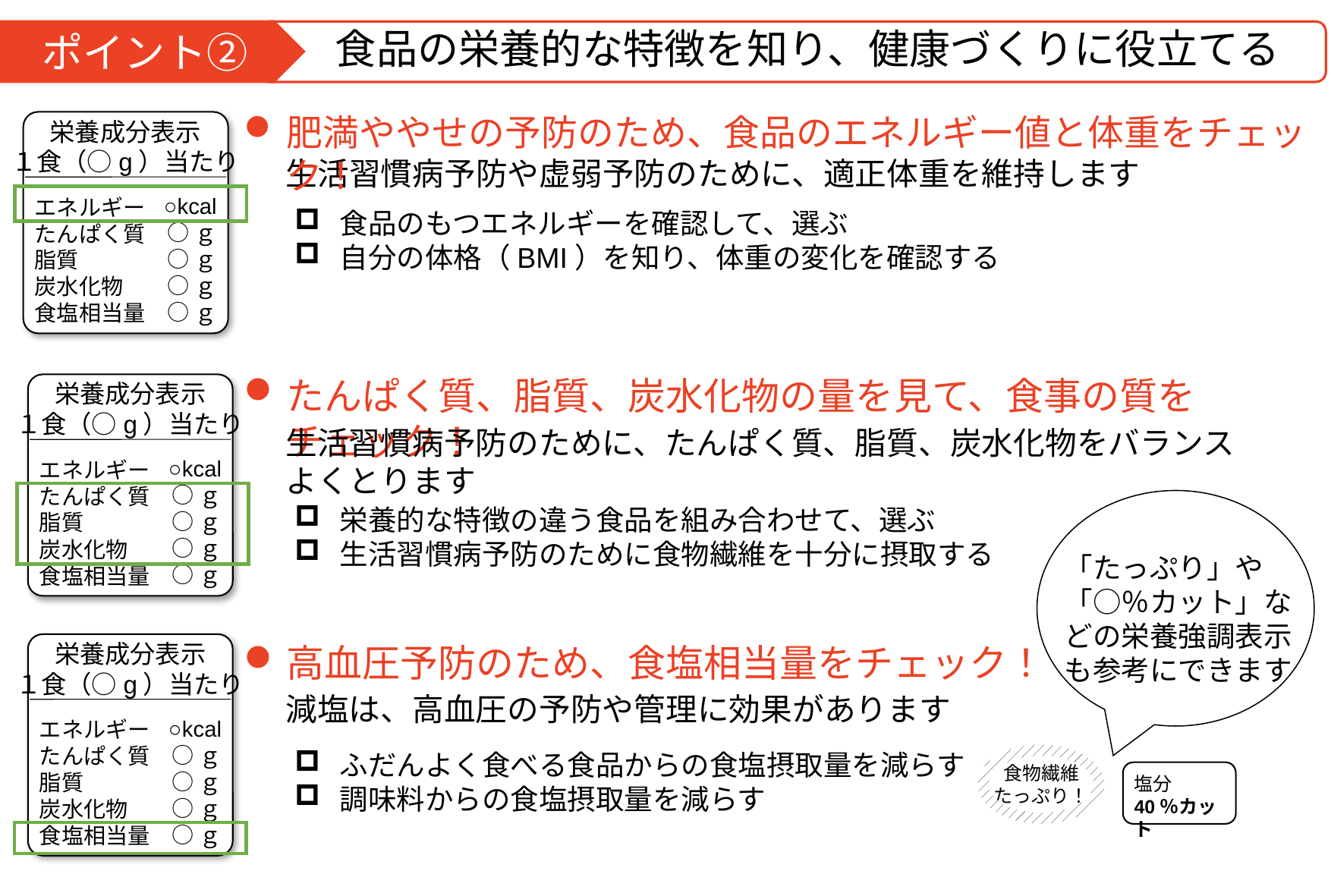

食品の栄養的な特徴を知り、健康づくりに役立てる
ポイント②

肥満ややせの予防のため、食品のエネルギー値と体重をチェック！
栄養成分表示
１食（○g）当たり

生活習慣病予防や虚弱予防のために、適正体重を維持します

○kcal
○ｇ
○ｇ
○ｇ
○ｇ
エネルギー
たんぱく質
脂質
炭水化物
食塩相当量
食品のもつエネルギーを確認して、選ぶ
自分の体格（BMI）を知り、体重の変化を確認する
たんぱく質、脂質、炭水化物の量を見て、食事の質をチェック！
栄養成分表示
１食（○g）当たり

生活習慣病予防のために、たんぱく質、脂質、炭水化物をバランスよくとります
○kcal
○ｇ
○ｇ
○ｇ
○ｇ
エネルギー
たんぱく質
脂質
炭水化物
食塩相当量

「たっぷり」や「○％カット」などの栄養強調表示も参考にできます
栄養的な特徴の違う食品を組み合わせて、選ぶ
生活習慣病予防のために食物繊維を十分に摂取する
栄養成分表示
１食（○g）当たり
高血圧予防のため、食塩相当量をチェック！

減塩は、高血圧の予防や管理に効果があります
○kcal
○ｇ
○ｇ
○ｇ
○ｇ
エネルギー
たんぱく質
脂質
炭水化物
食塩相当量
ふだんよく食べる食品からの食塩摂取量を減らす
調味料からの食塩摂取量を減らす

食物繊維たっぷり！

塩分
40％カット